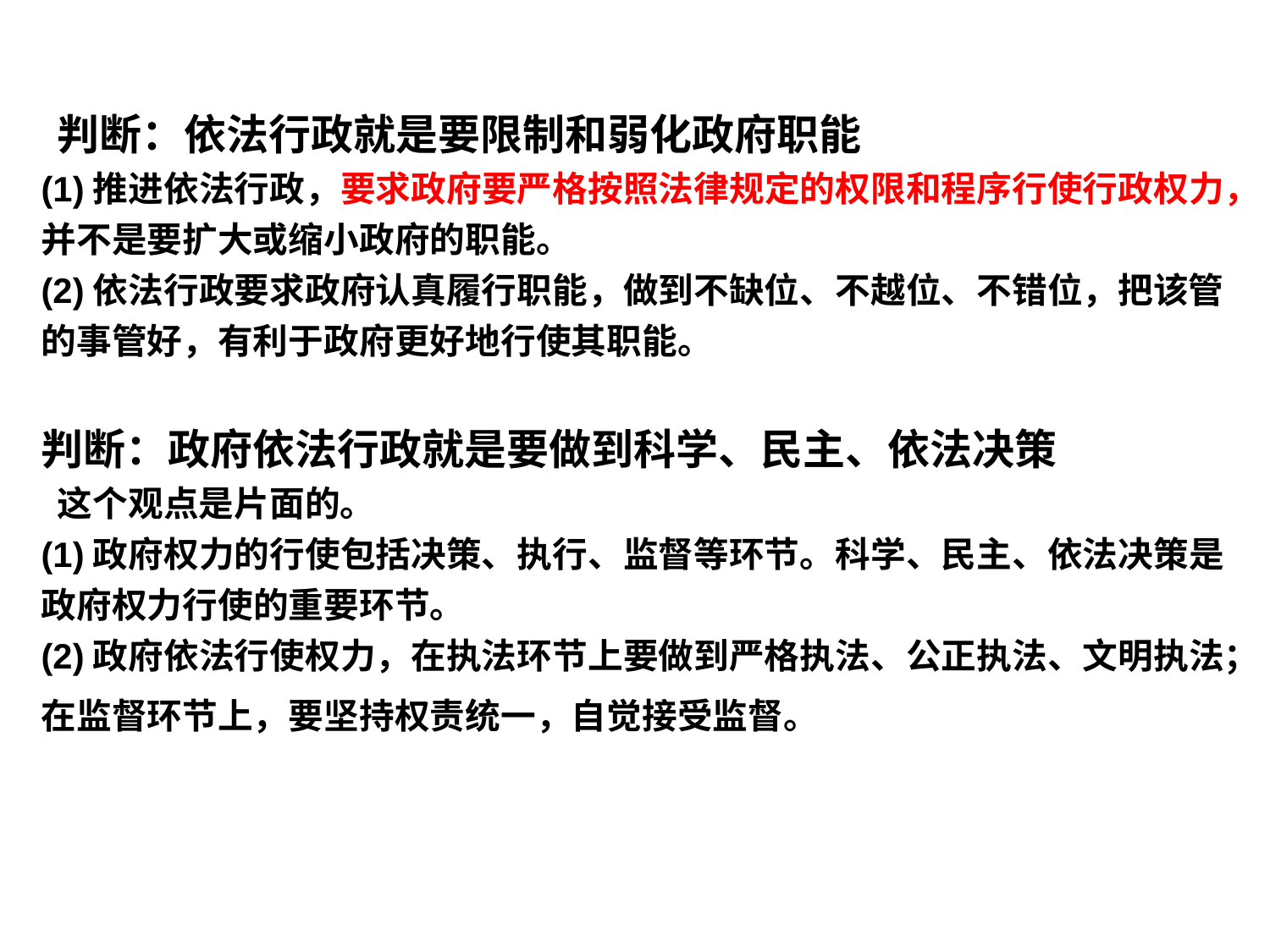

判断：依法行政就是要限制和弱化政府职能
(1)推进依法行政，要求政府要严格按照法律规定的权限和程序行使行政权力，并不是要扩大或缩小政府的职能。
(2)依法行政要求政府认真履行职能，做到不缺位、不越位、不错位，把该管的事管好，有利于政府更好地行使其职能。

判断：政府依法行政就是要做到科学、民主、依法决策
 这个观点是片面的。
(1)政府权力的行使包括决策、执行、监督等环节。科学、民主、依法决策是政府权力行使的重要环节。
(2)政府依法行使权力，在执法环节上要做到严格执法、公正执法、文明执法；在监督环节上，要坚持权责统一，自觉接受监督。